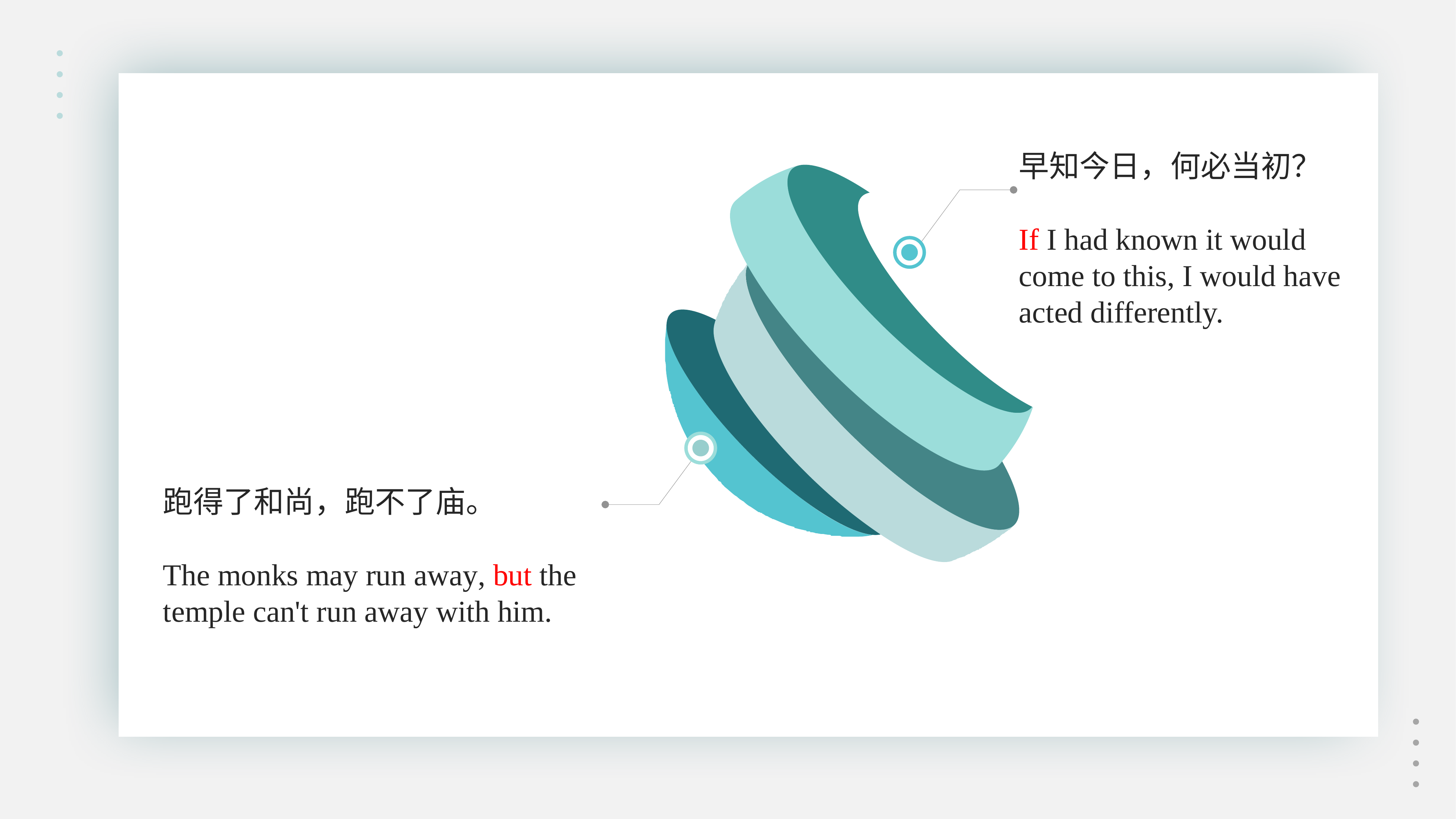

早知今日，何必当初？

If I had known it would come to this, I would have acted differently.

跑得了和尚，跑不了庙。

The monks may run away, but the temple can't run away with him.